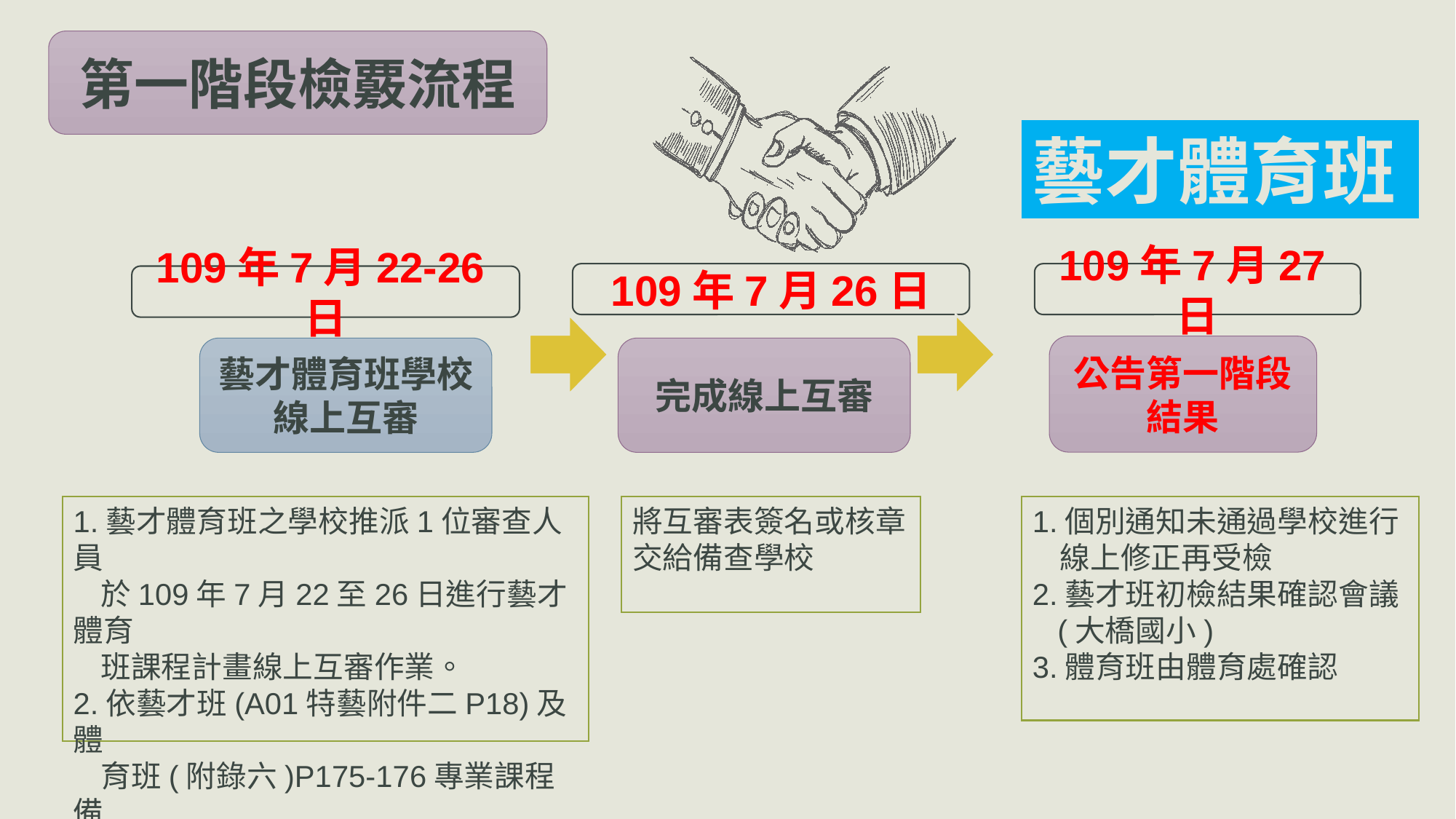

第一階段檢覈流程

藝才體育班
109年7月26日
109年7月27日
109年7月22-26日

公告第一階段結果
藝才體育班學校線上互審
完成線上互審
1.藝才體育班之學校推派1位審查人員
   於109年7月22至26日進行藝才體育
   班課程計畫線上互審作業。
2.依藝才班(A01特藝附件二P18)及體
   育班(附錄六)P175-176專業課程備
   查學校列表進行互審。

將互審表簽名或核章交給備查學校
1.個別通知未通過學校進行
   線上修正再受檢
2.藝才班初檢結果確認會議
   (大橋國小)
3.體育班由體育處確認